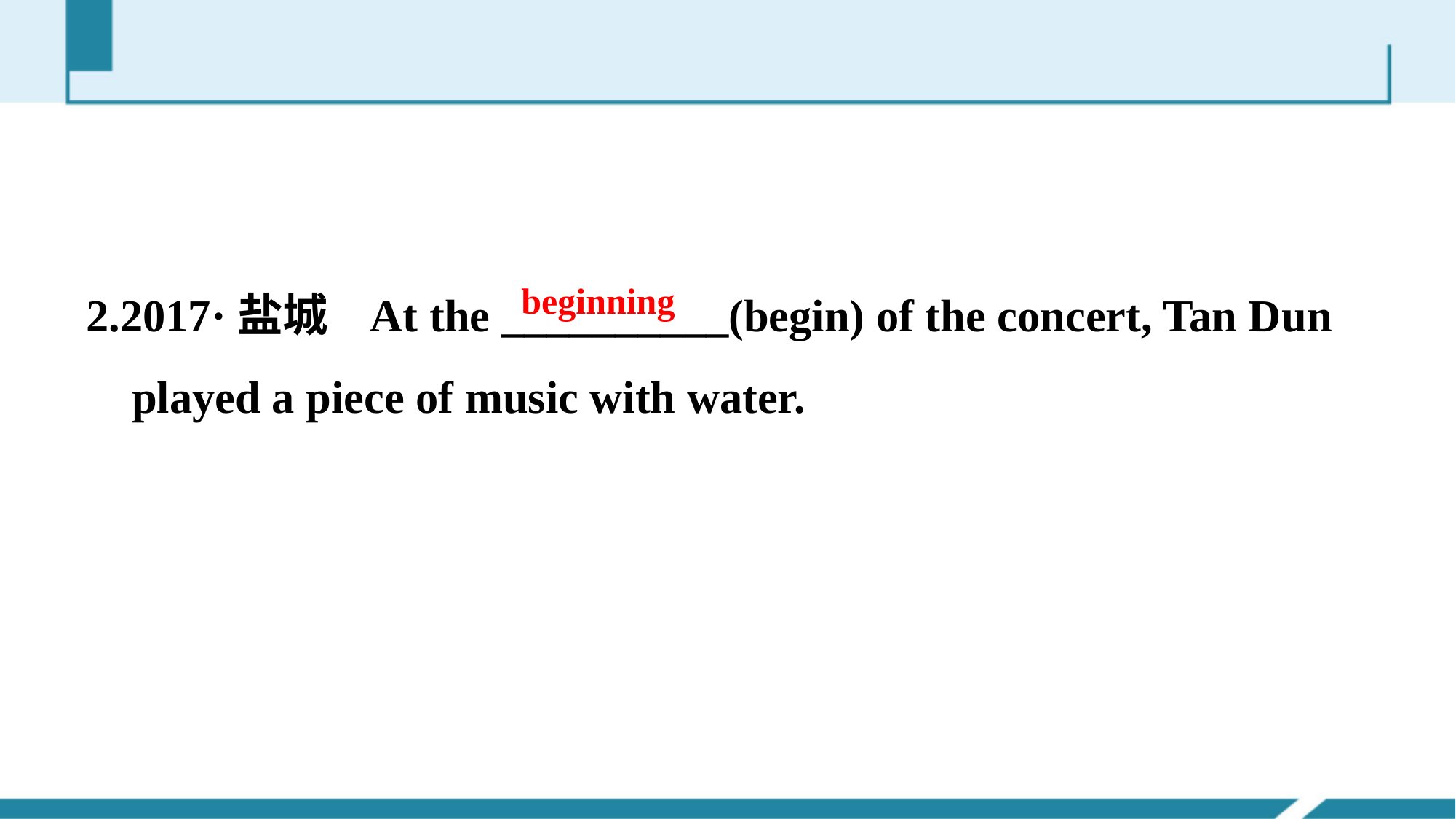

2.2017·盐城   At the __________(begin) of the concert, Tan Dun
    played a piece of music with water.

beginning